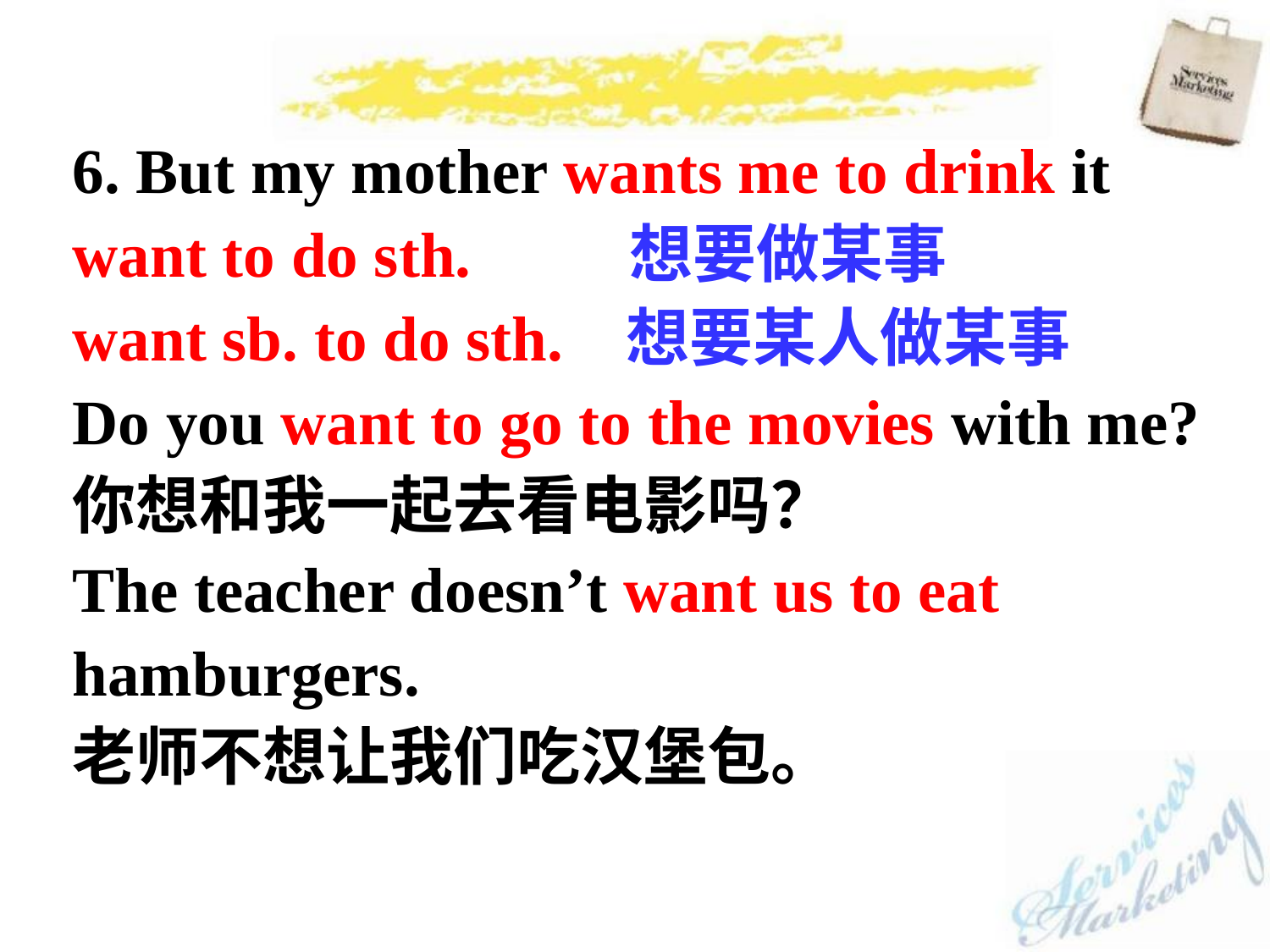

6. But my mother wants me to drink it
want to do sth.         想要做某事
want sb. to do sth.   想要某人做某事
Do you want to go to the movies with me?
你想和我一起去看电影吗？
The teacher doesn’t want us to eat
hamburgers.
老师不想让我们吃汉堡包。